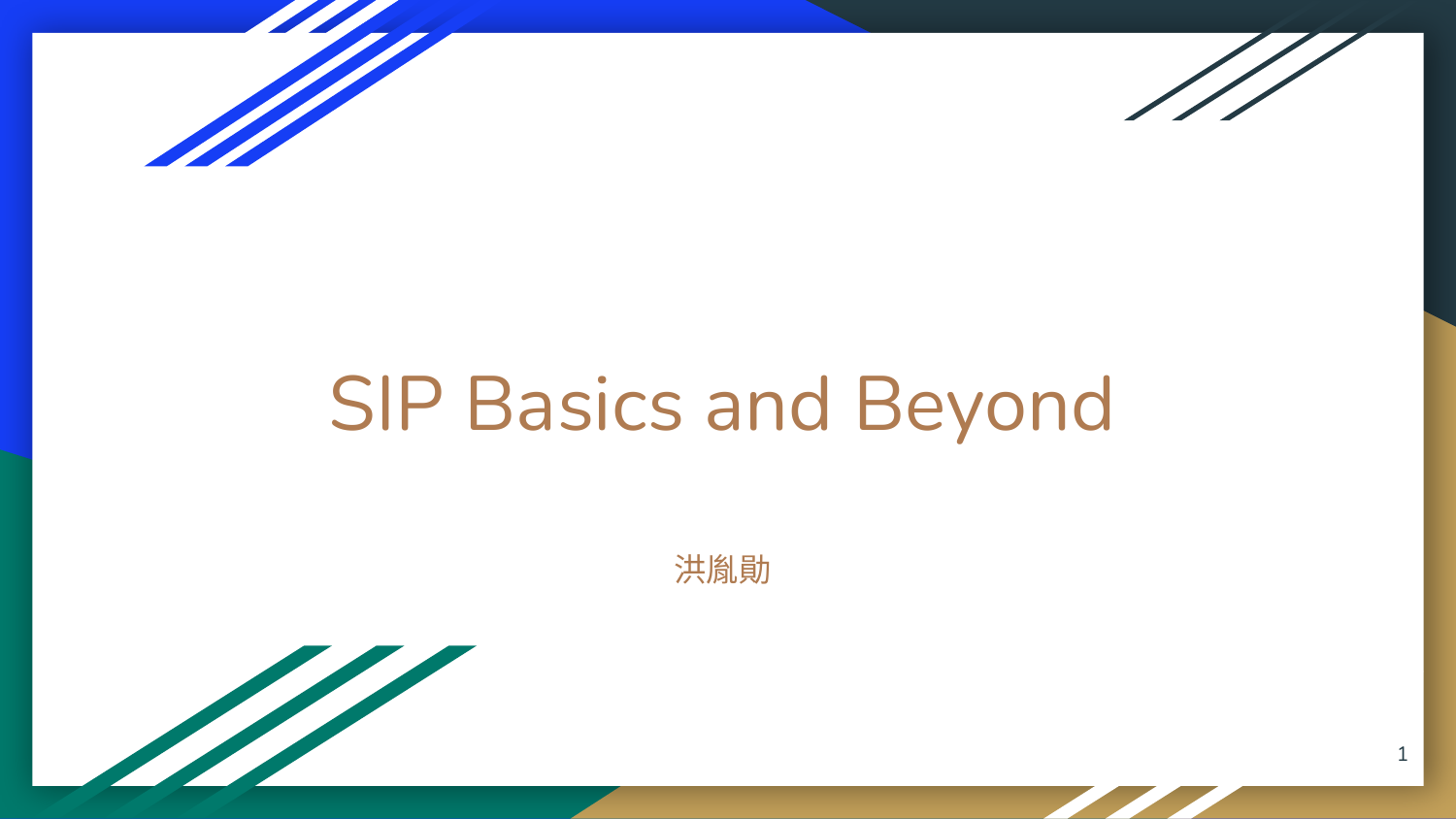

# SIP Basics and Beyond
洪胤勛
1